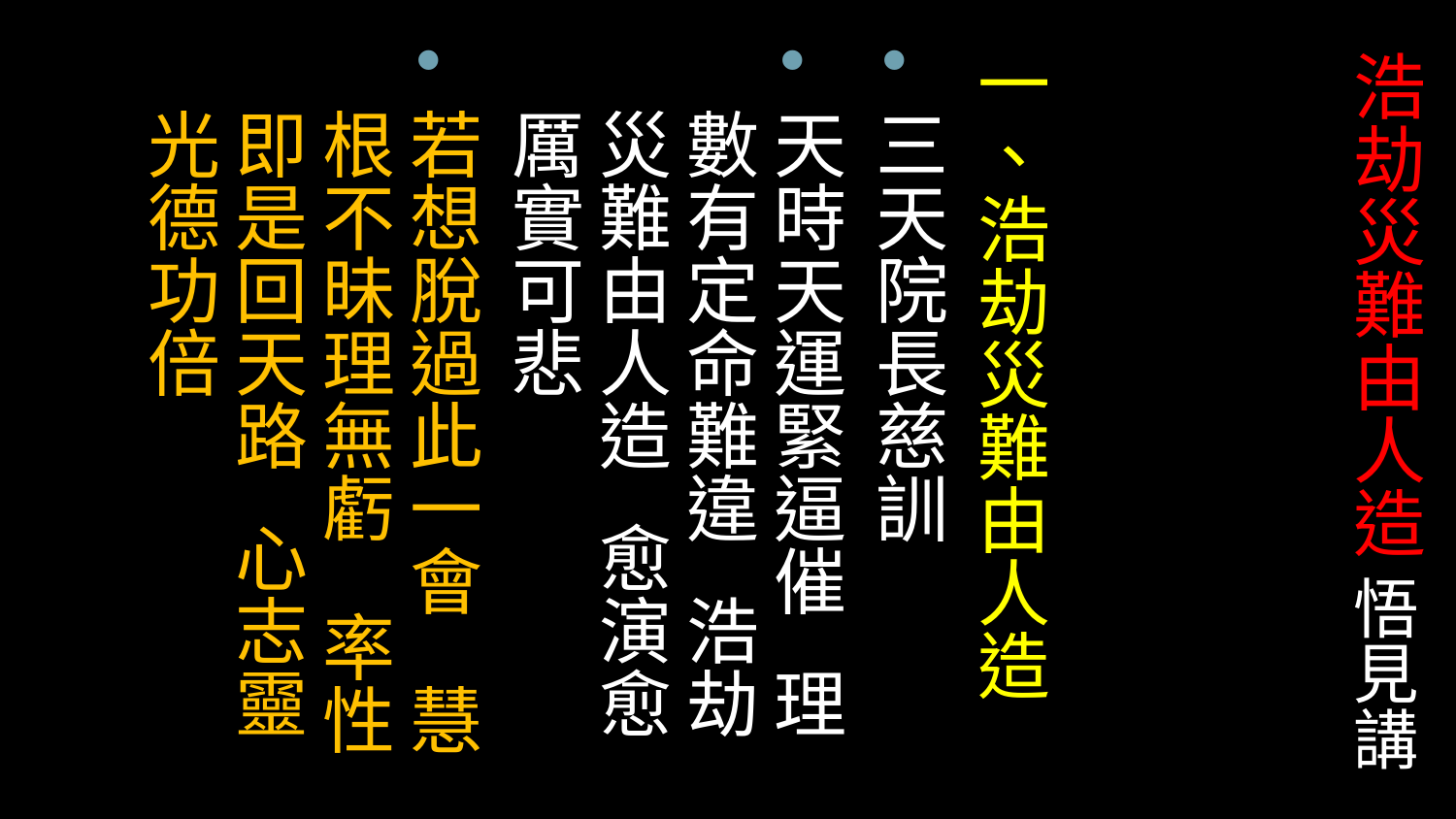

一、浩劫災難由人造
三天院長慈訓
天時天運緊逼催   理數有定命難違   浩劫災難由人造   愈演愈厲實可悲
若想脫過此一會    慧根不昧理無虧    率性即是回天路   心志靈光德功倍

# 浩劫災難由人造 悟見講